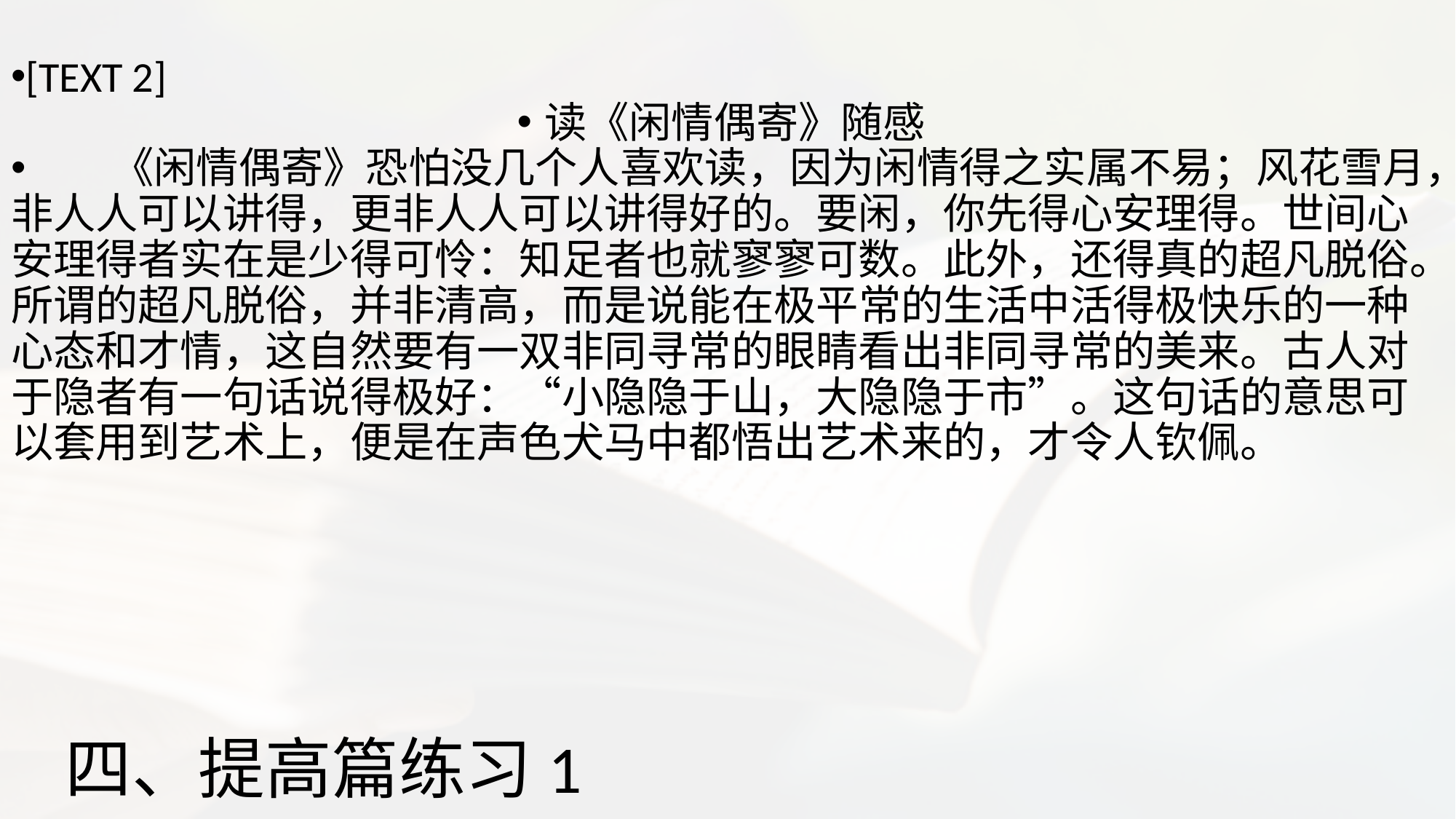

[TEXT 2]
读《闲情偶寄》随感
        《闲情偶寄》恐怕没几个人喜欢读，因为闲情得之实属不易；风花雪月，非人人可以讲得，更非人人可以讲得好的。要闲，你先得心安理得。世间心安理得者实在是少得可怜：知足者也就寥寥可数。此外，还得真的超凡脱俗。所谓的超凡脱俗，并非清高，而是说能在极平常的生活中活得极快乐的一种心态和才情，这自然要有一双非同寻常的眼睛看出非同寻常的美来。古人对于隐者有一句话说得极好：“小隐隐于山，大隐隐于市”。这句话的意思可以套用到艺术上，便是在声色犬马中都悟出艺术来的，才令人钦佩。
# 四、提高篇练习1